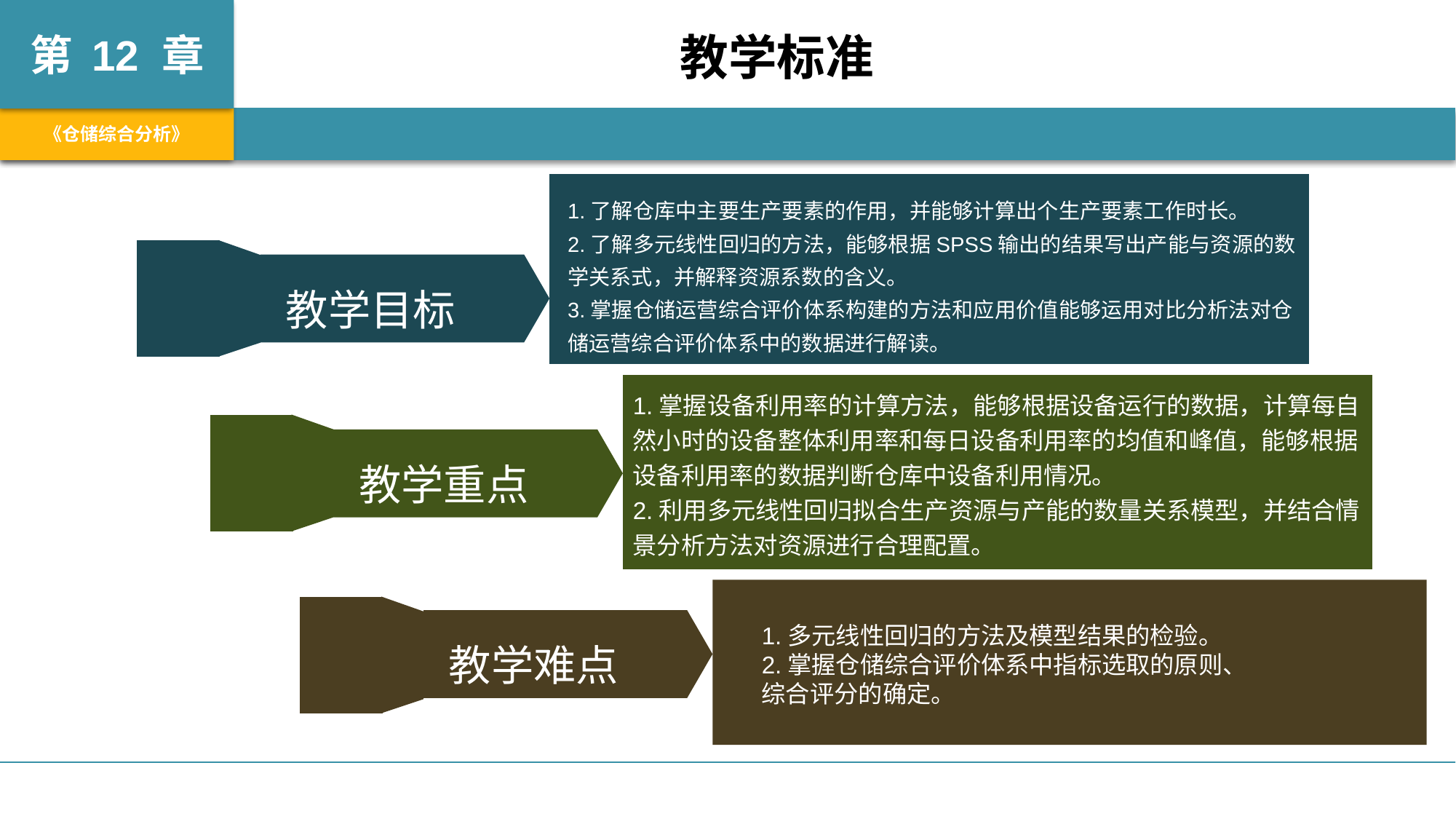

教学标准

1.了解仓库中主要生产要素的作用，并能够计算出个生产要素工作时长。
2.了解多元线性回归的方法，能够根据SPSS输出的结果写出产能与资源的数学关系式，并解释资源系数的含义。
3.掌握仓储运营综合评价体系构建的方法和应用价值能够运用对比分析法对仓储运营综合评价体系中的数据进行解读。

教学目标

1.掌握设备利用率的计算方法，能够根据设备运行的数据，计算每自然小时的设备整体利用率和每日设备利用率的均值和峰值，能够根据设备利用率的数据判断仓库中设备利用情况。
2.利用多元线性回归拟合生产资源与产能的数量关系模型，并结合情景分析方法对资源进行合理配置。

教学重点

1.多元线性回归的方法及模型结果的检验。
2.掌握仓储综合评价体系中指标选取的原则、综合评分的确定。
教学难点